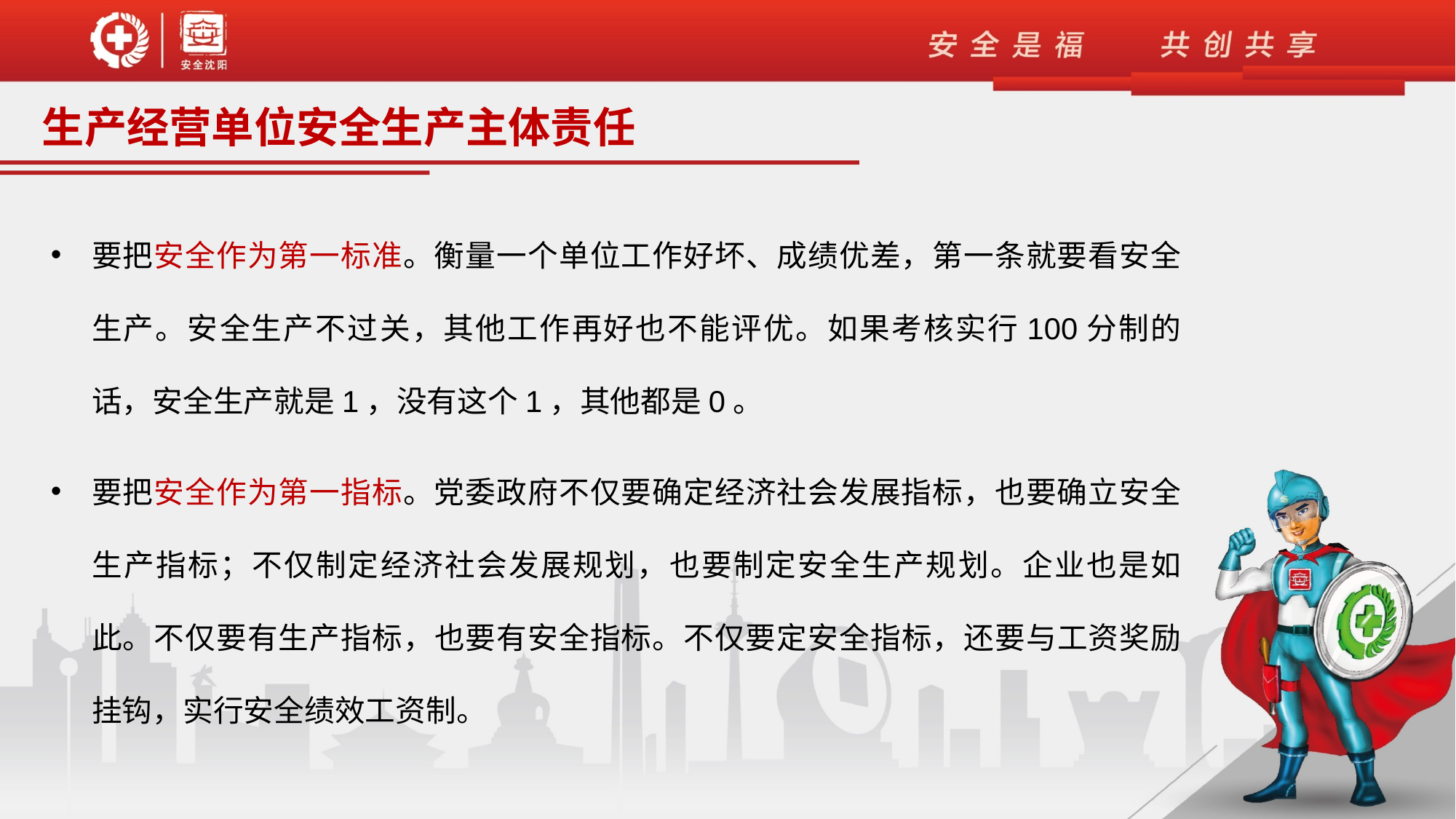

生产经营单位安全生产主体责任
要把安全作为第一标准。衡量一个单位工作好坏、成绩优差，第一条就要看安全生产。安全生产不过关，其他工作再好也不能评优。如果考核实行100分制的话，安全生产就是1，没有这个1，其他都是0。
要把安全作为第一指标。党委政府不仅要确定经济社会发展指标，也要确立安全生产指标；不仅制定经济社会发展规划，也要制定安全生产规划。企业也是如此。不仅要有生产指标，也要有安全指标。不仅要定安全指标，还要与工资奖励挂钩，实行安全绩效工资制。